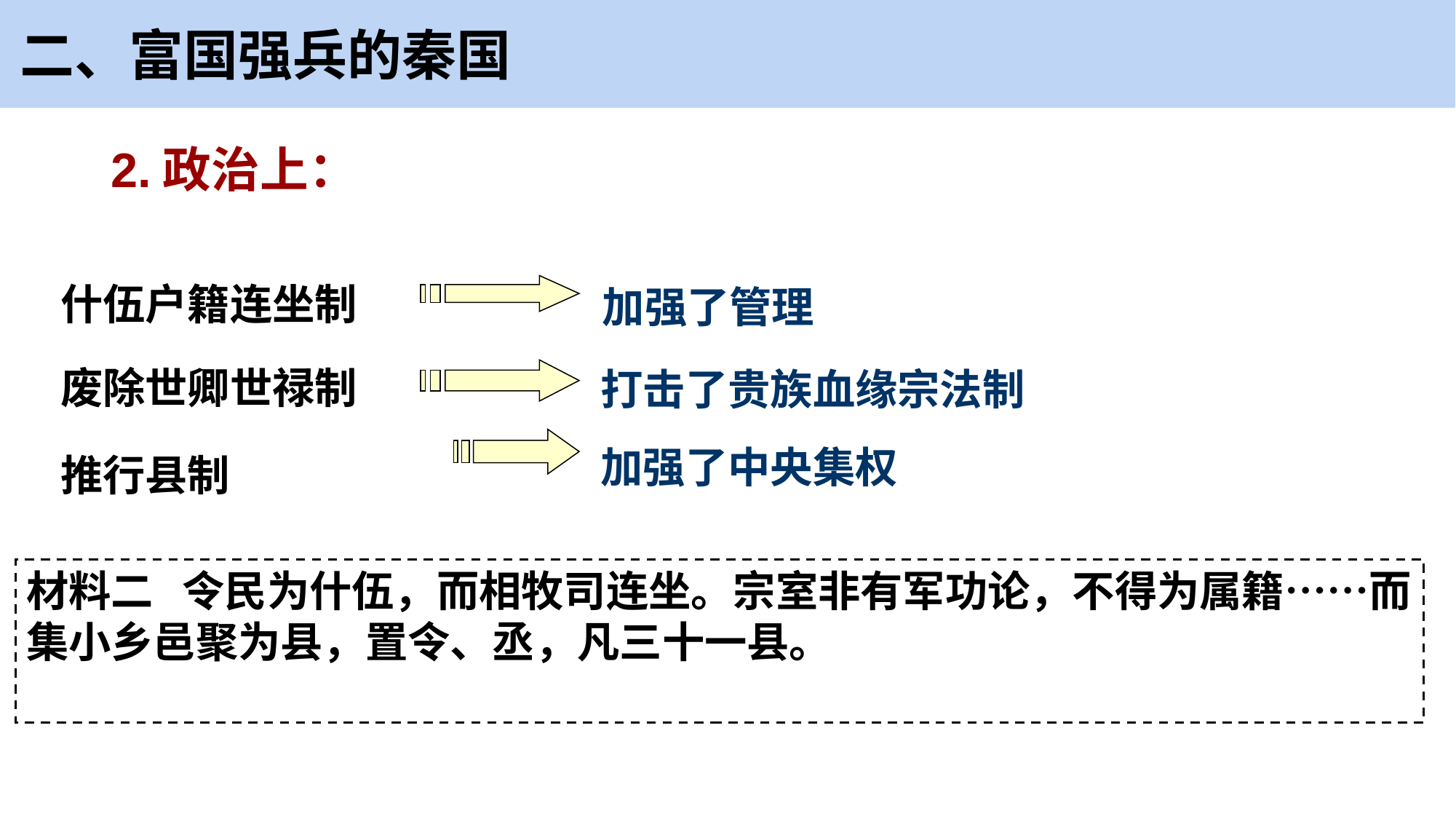

二、富国强兵的秦国
2.政治上：
什伍户籍连坐制
加强了管理

废除世卿世禄制
打击了贵族血缘宗法制

加强了中央集权
推行县制

材料二   令民为什伍，而相牧司连坐。宗室非有军功论，不得为属籍……而集小乡邑聚为县，置令、丞，凡三十一县。